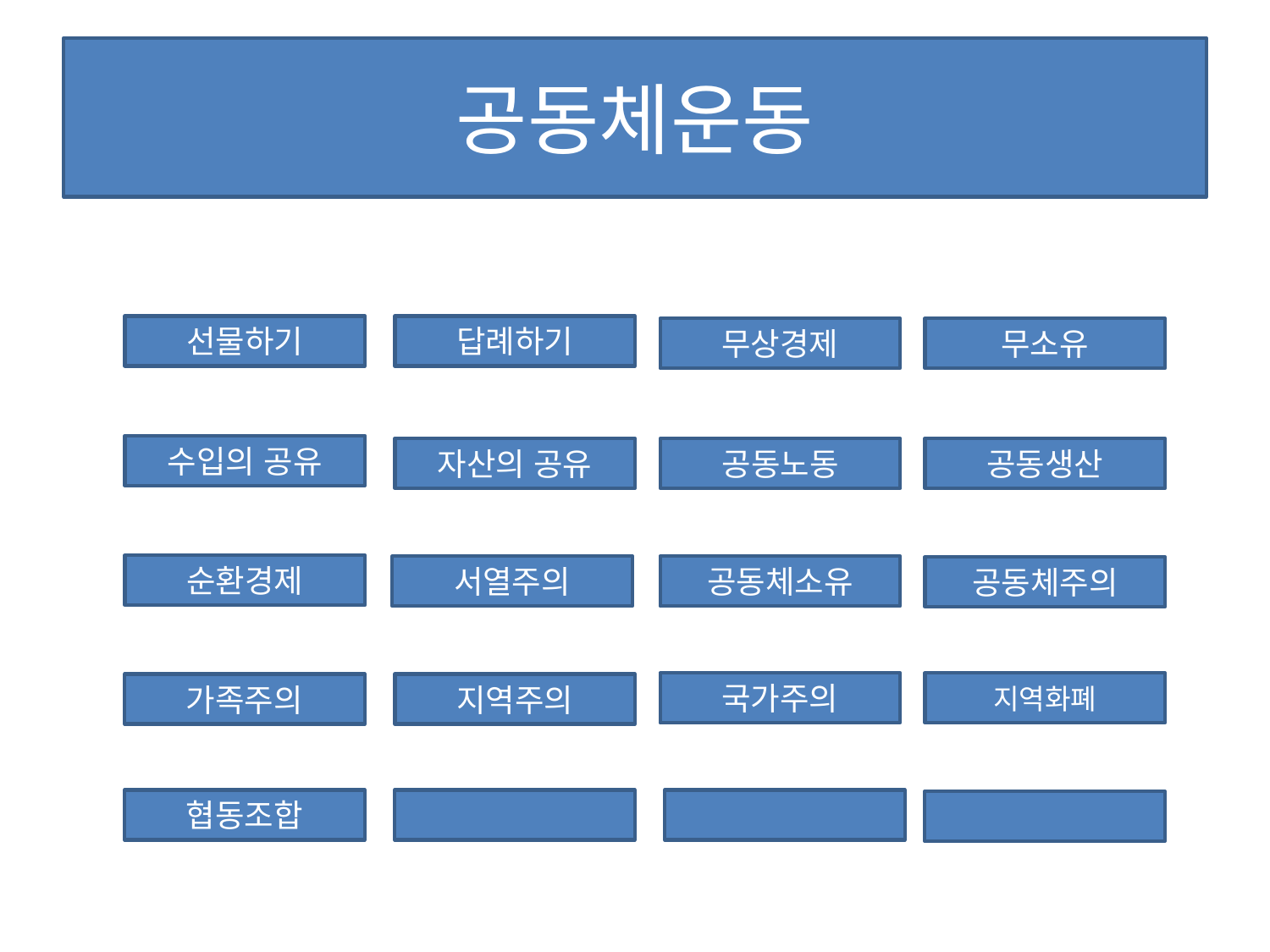

# 공동체운동
선물하기
답례하기
무상경제
무소유
수입의 공유
자산의 공유
공동노동
공동생산
순환경제
서열주의
공동체소유
공동체주의
국가주의
지역화폐
가족주의
지역주의

협동조합